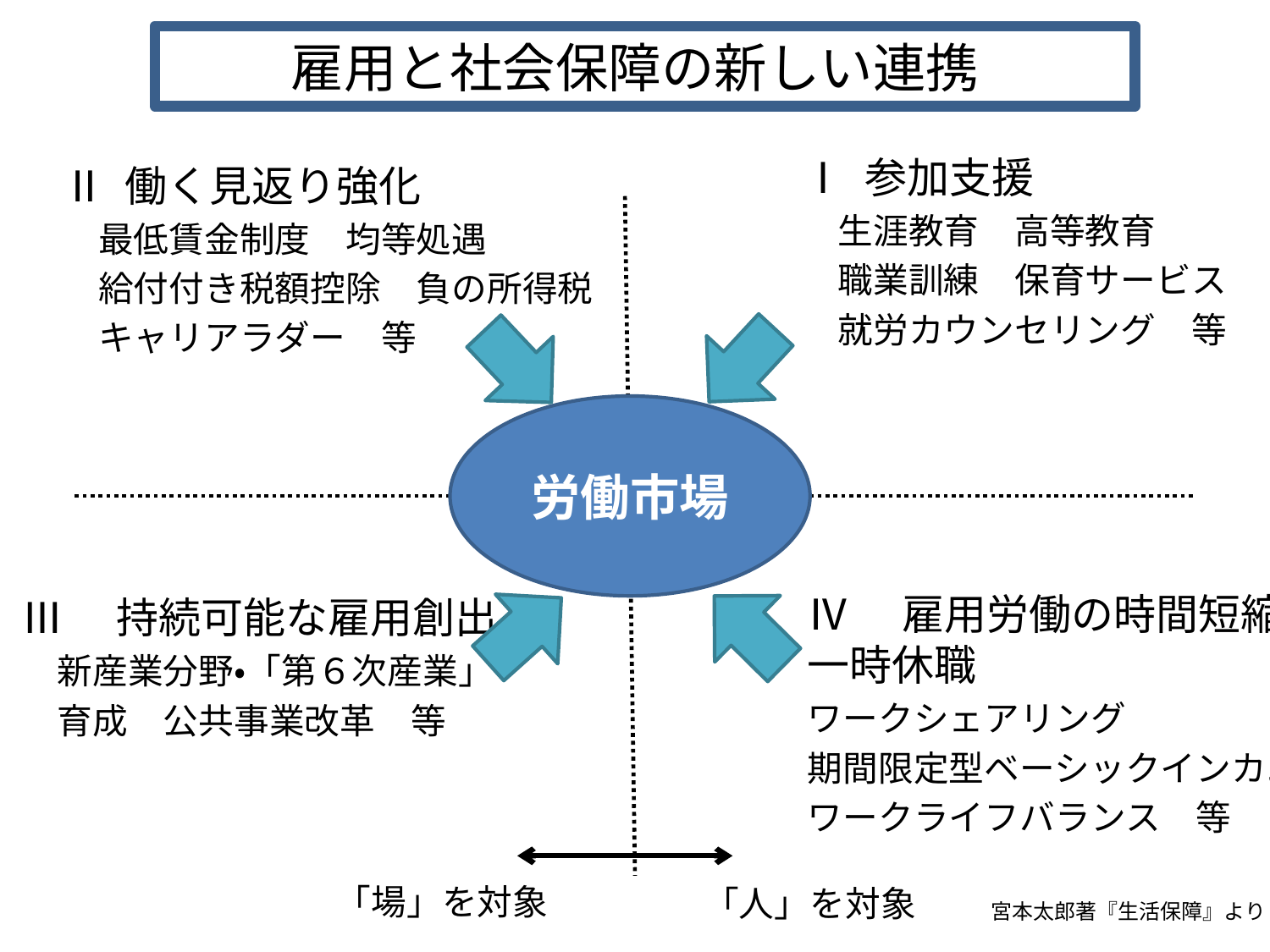

# 雇用と社会保障の新しい連携

Ⅰ 参加支援
　生涯教育　高等教育
　職業訓練　保育サービス
　就労カウンセリング　等
Ⅱ 働く見返り強化
　最低賃金制度　均等処遇
　給付付き税額控除　負の所得税
　キャリアラダー　等

労働市場
Ⅳ　雇用労働の時間短縮・一時休職
ワークシェアリング
期間限定型ベーシックインカム
ワークライフバランス　等

Ⅲ　持続可能な雇用創出
　新産業分野・「第６次産業」
　育成　公共事業改革　等
「場」を対象
「人」を対象
宮本太郎著『生活保障』より